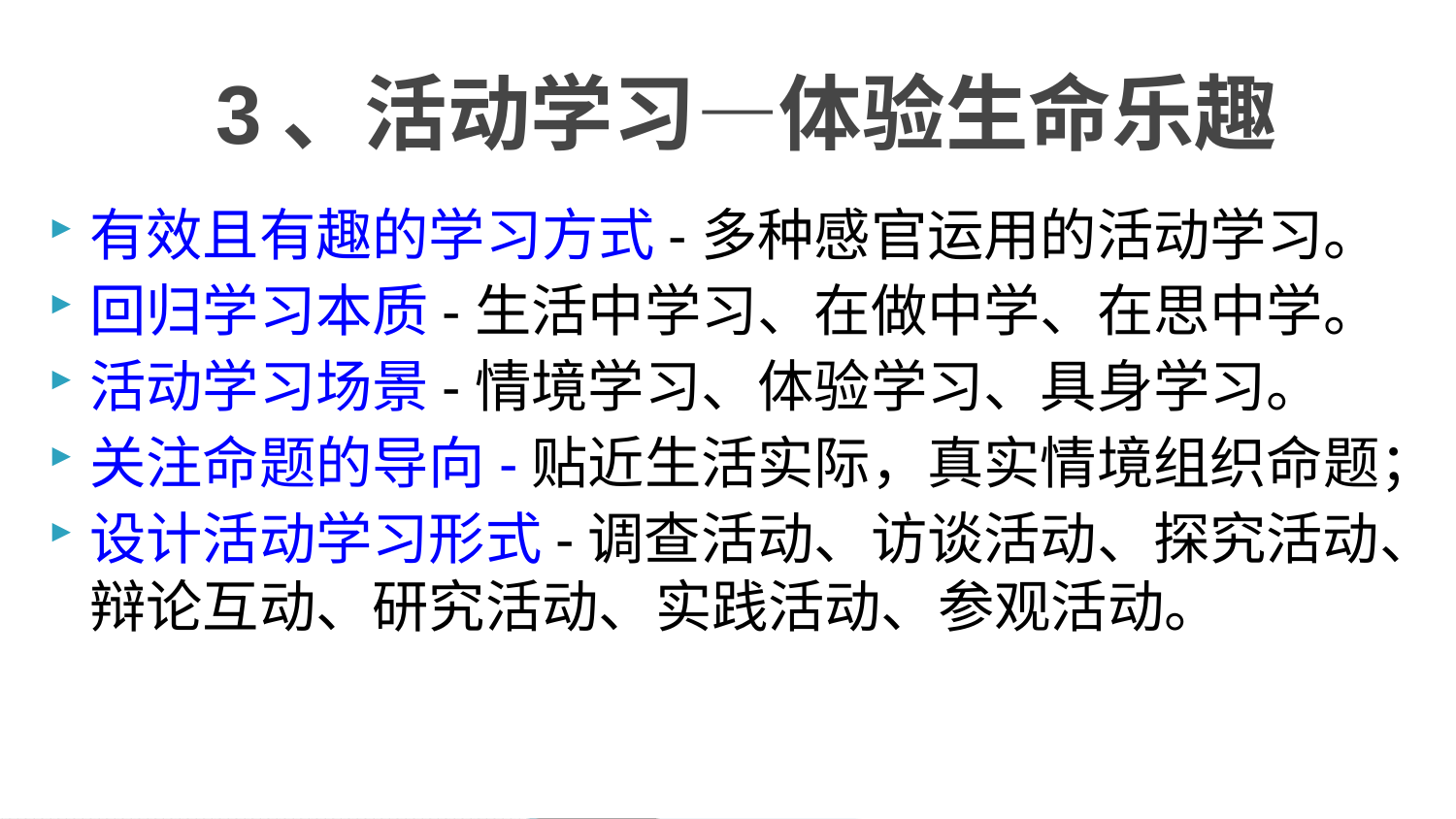

# 3、活动学习—体验生命乐趣
有效且有趣的学习方式-多种感官运用的活动学习。
回归学习本质-生活中学习、在做中学、在思中学。
活动学习场景-情境学习、体验学习、具身学习。
关注命题的导向-贴近生活实际，真实情境组织命题；
设计活动学习形式-调查活动、访谈活动、探究活动、辩论互动、研究活动、实践活动、参观活动。